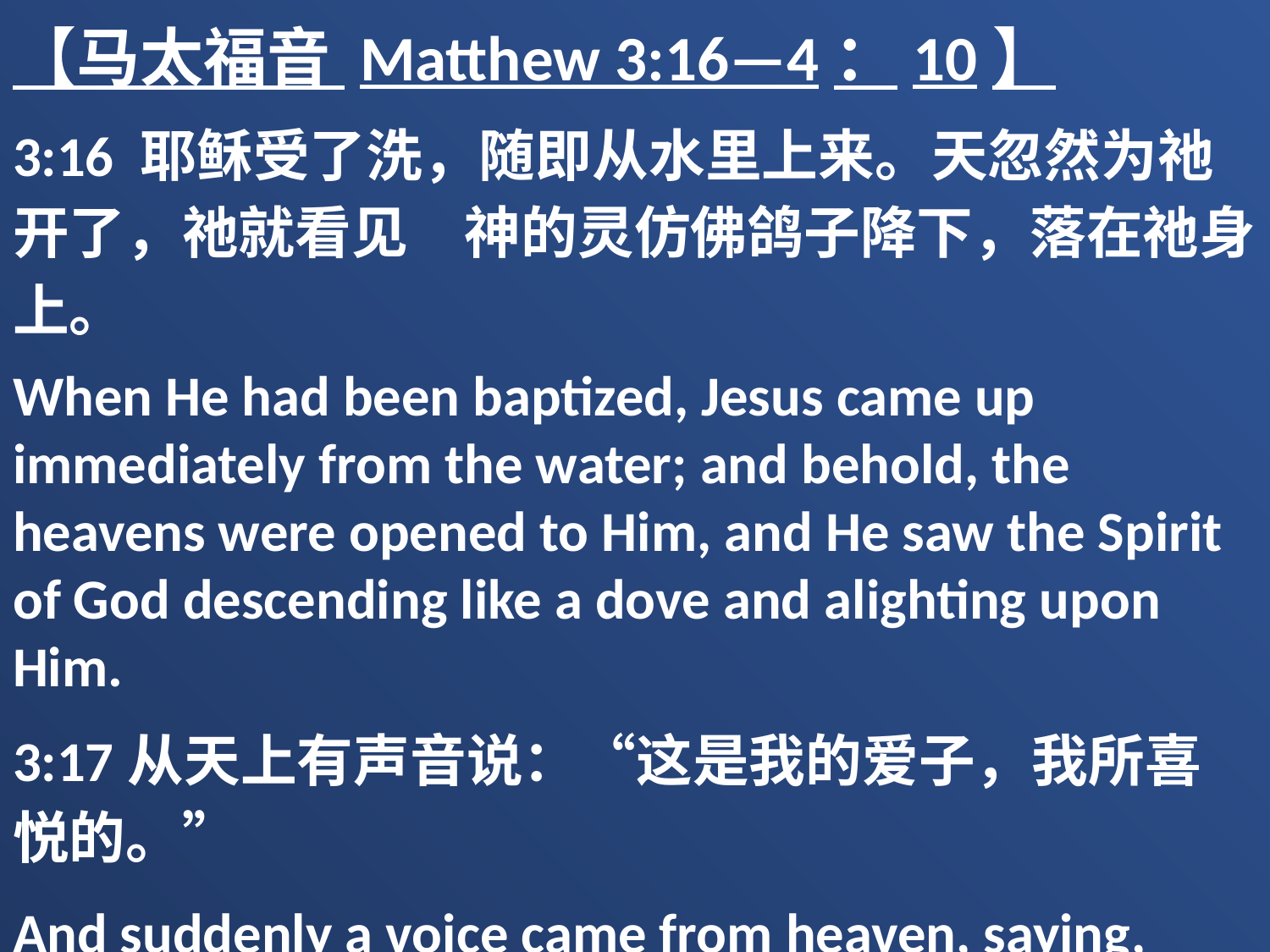

【马太福音 Matthew 3:16—4：10】
3:16 耶稣受了洗，随即从水里上来。天忽然为祂开了，祂就看见　神的灵仿佛鸽子降下，落在祂身上。
When He had been baptized, Jesus came up immediately from the water; and behold, the heavens were opened to Him, and He saw the Spirit of God descending like a dove and alighting upon Him.
3:17从天上有声音说：“这是我的爱子，我所喜悦的。”
And suddenly a voice came from heaven, saying, “This is My beloved Son, in whom I am well pleased.”